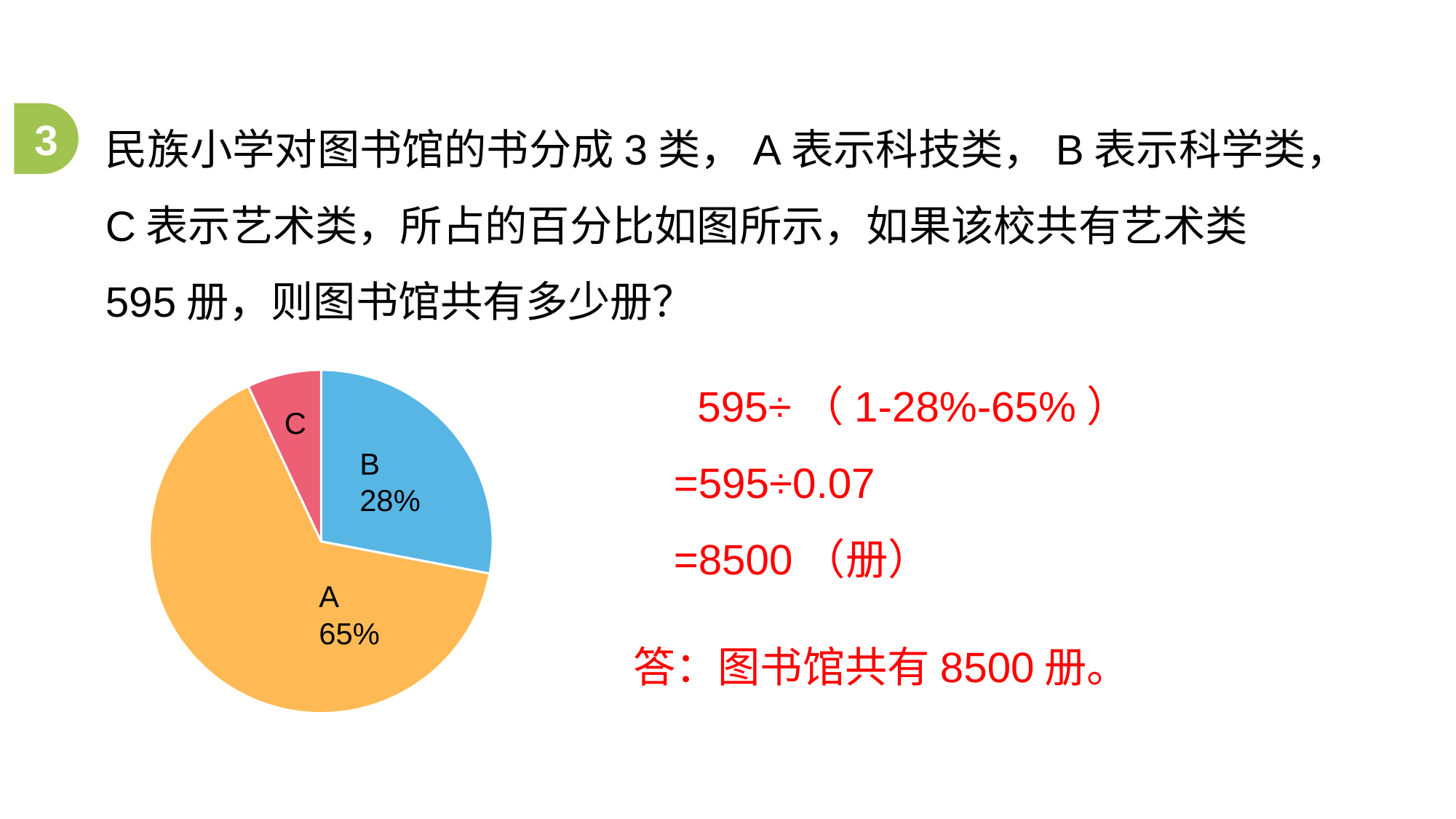

民族小学对图书馆的书分成3类，A表示科技类，B表示科学类，C表示艺术类，所占的百分比如图所示，如果该校共有艺术类595册，则图书馆共有多少册？
3
  595÷（1-28%-65%）
=595÷0.07
=8500（册）

### Chart

| Category | 列1 |
|---|---|
|  | 0.28 |
|  | 0.65 |
|  | 0.07 |
|  | None |
|  | None |
C
B
28%
A
65%
答：图书馆共有8500册。